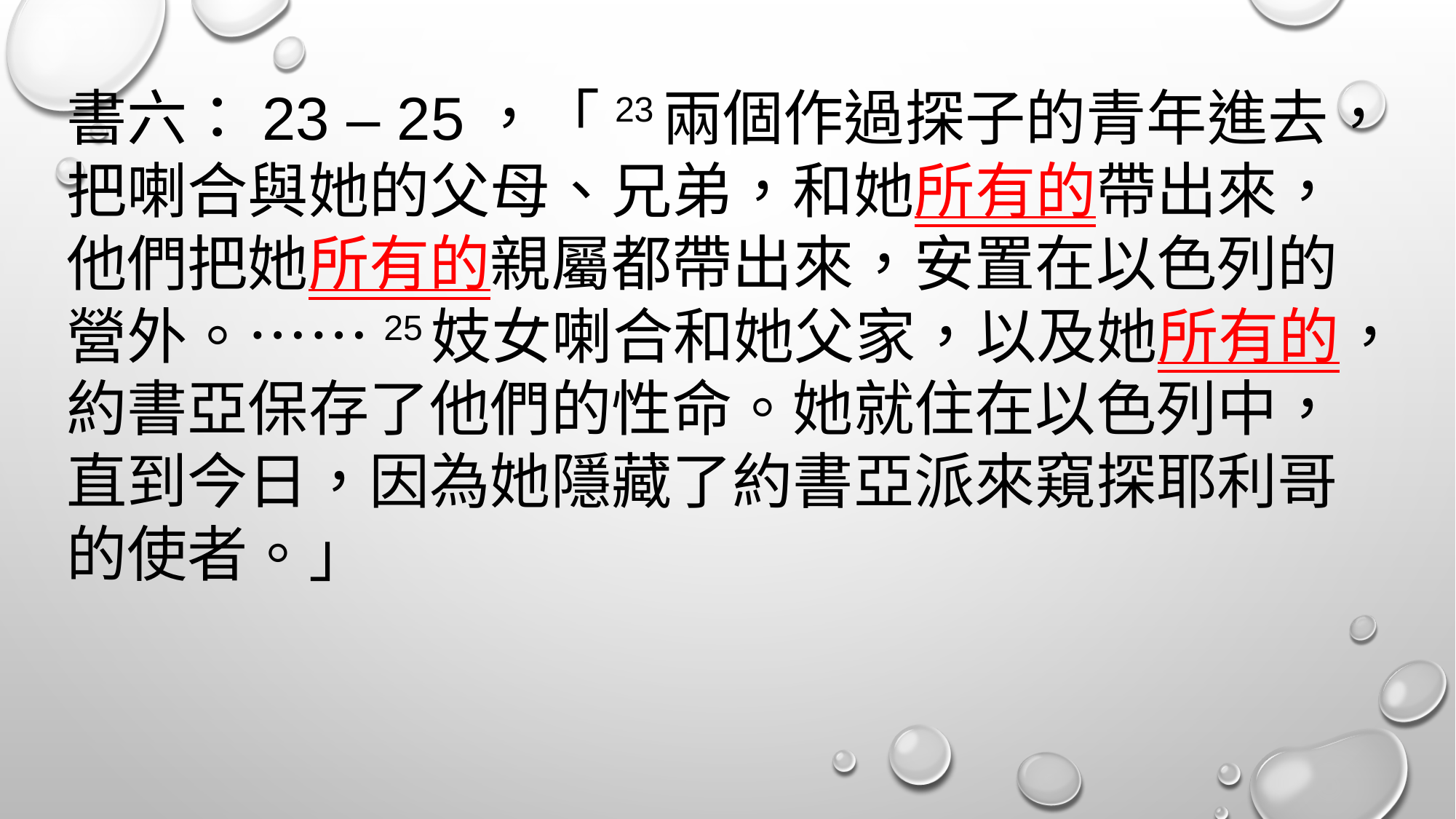

書六：23 – 25，「23兩個作過探子的青年進去，把喇合與她的父母、兄弟，和她所有的帶出來，他們把她所有的親屬都帶出來，安置在以色列的營外。……25妓女喇合和她父家，以及她所有的，約書亞保存了他們的性命。她就住在以色列中，直到今日，因為她隱藏了約書亞派來窺探耶利哥的使者。」